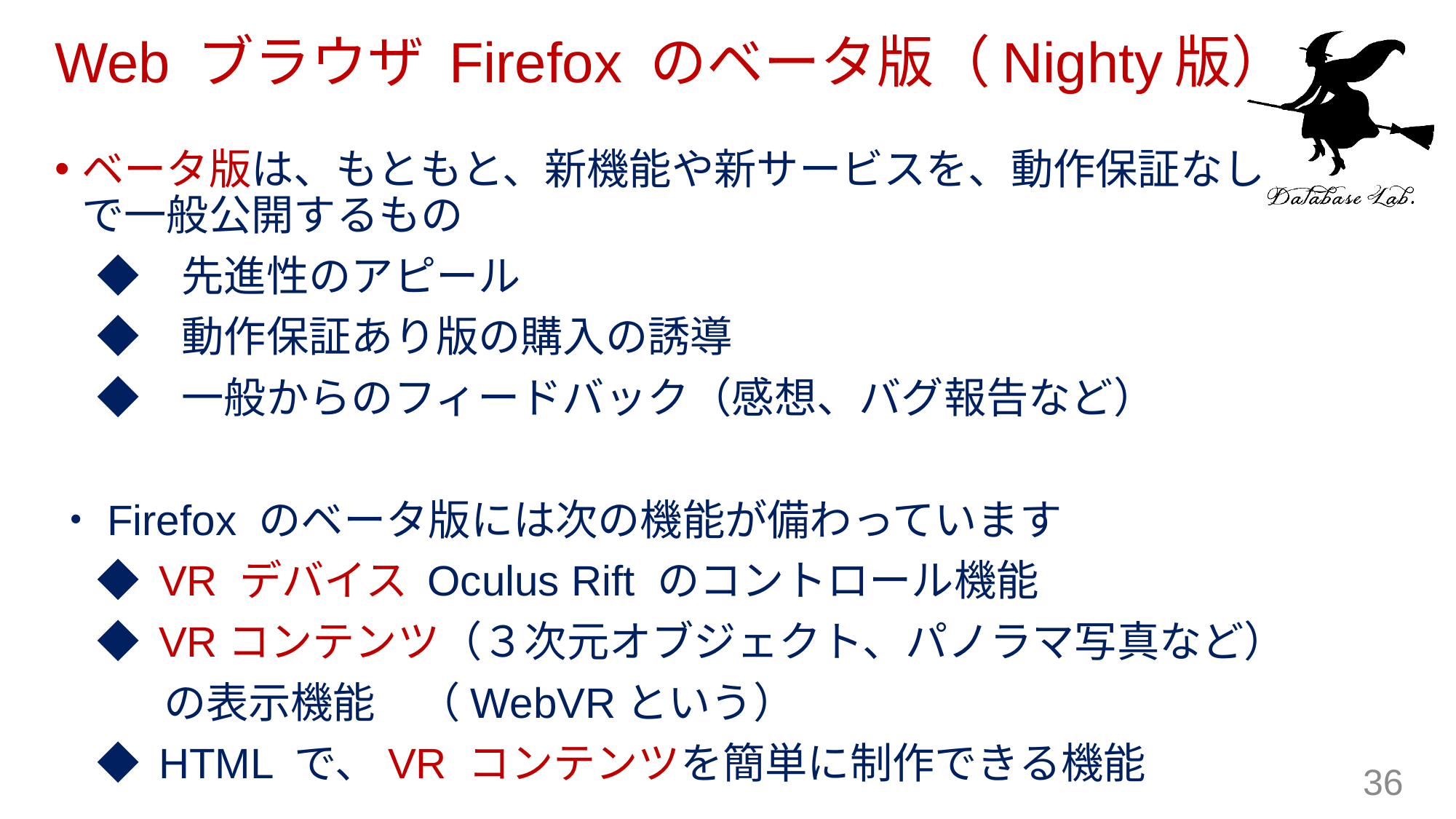

# Web ブラウザ Firefox のベータ版（Nighty版）
ベータ版は、もともと、新機能や新サービスを、動作保証なしで一般公開するもの
　◆　先進性のアピール
　◆　動作保証あり版の購入の誘導
　◆　一般からのフィードバック（感想、バグ報告など）

・Firefox のベータ版には次の機能が備わっています
　◆ VR デバイス Oculus Rift のコントロール機能
　◆ VRコンテンツ（３次元オブジェクト、パノラマ写真など）
	の表示機能　（WebVRという）
　◆ HTML で、VR コンテンツを簡単に制作できる機能
36